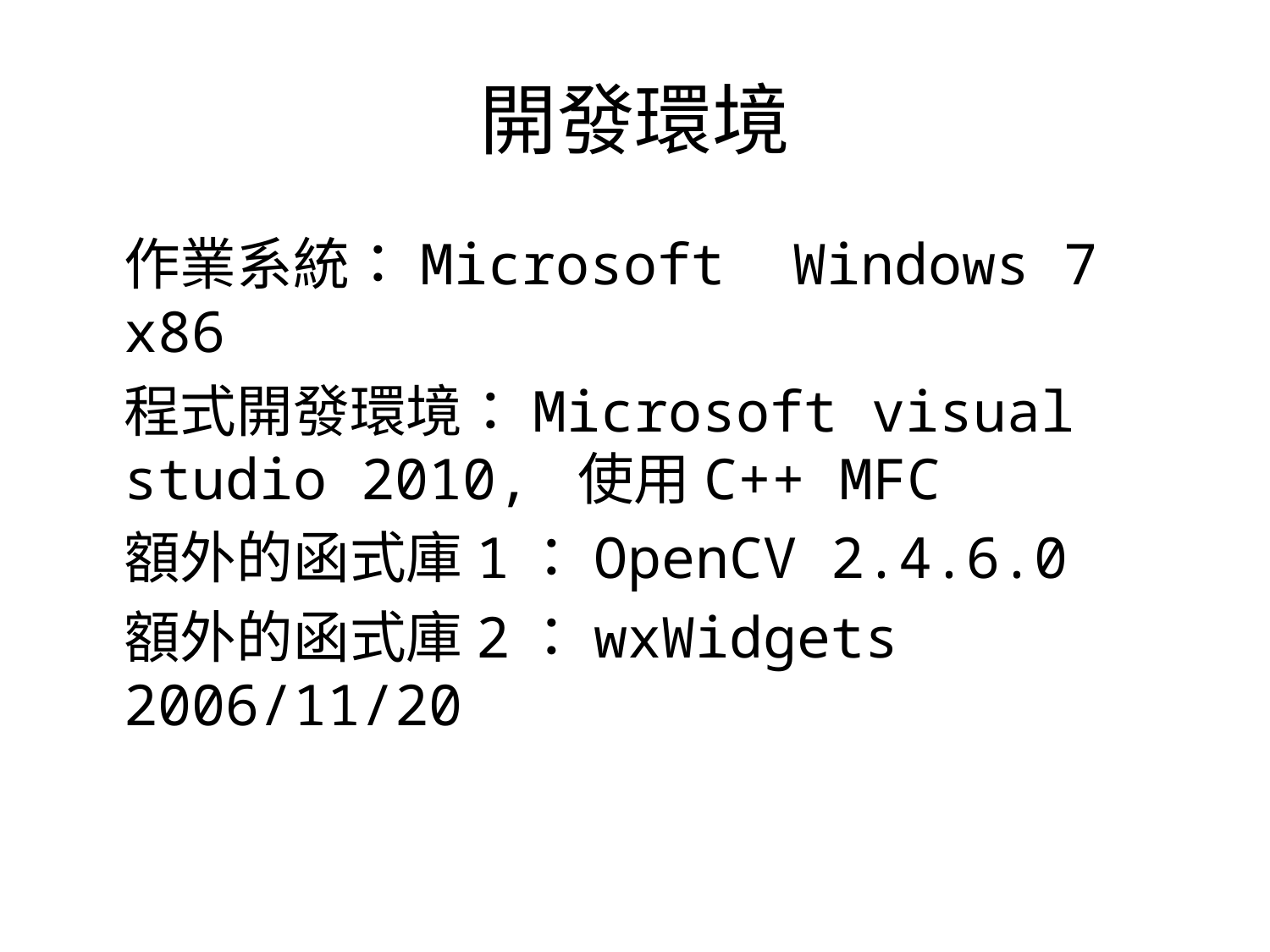

# 開發環境
	作業系統：Microsoft  Windows 7 x86
	程式開發環境：Microsoft visual studio 2010, 使用C++ MFC
	額外的函式庫1：OpenCV 2.4.6.0
	額外的函式庫2：wxWidgets 2006/11/20